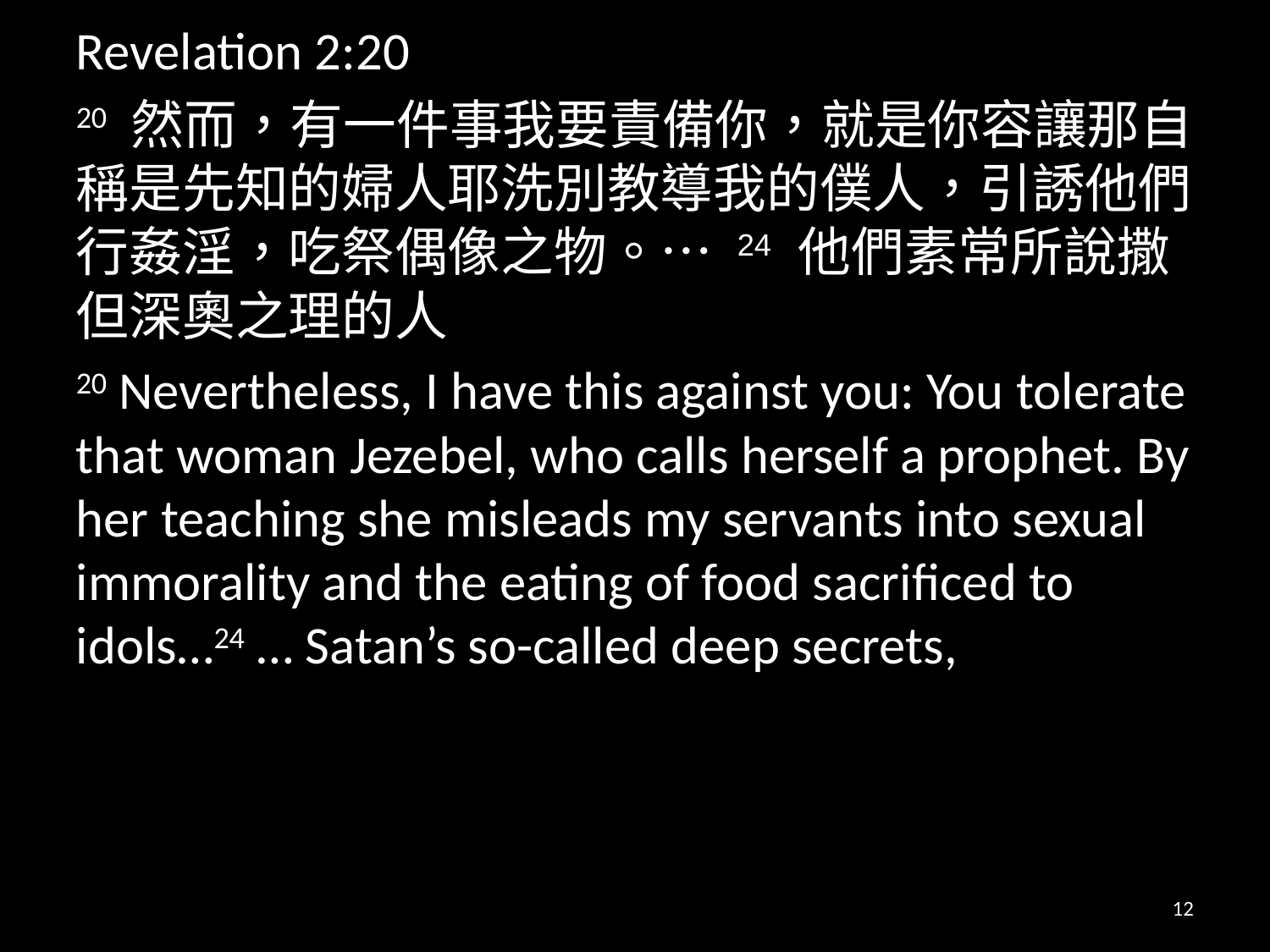

Revelation 2:20
20 然而，有一件事我要責備你，就是你容讓那自稱是先知的婦人耶洗別教導我的僕人，引誘他們行姦淫，吃祭偶像之物。… 24 他們素常所說撒但深奧之理的人
20 Nevertheless, I have this against you: You tolerate that woman Jezebel, who calls herself a prophet. By her teaching she misleads my servants into sexual immorality and the eating of food sacrificed to idols…24 … Satan’s so-called deep secrets,

12